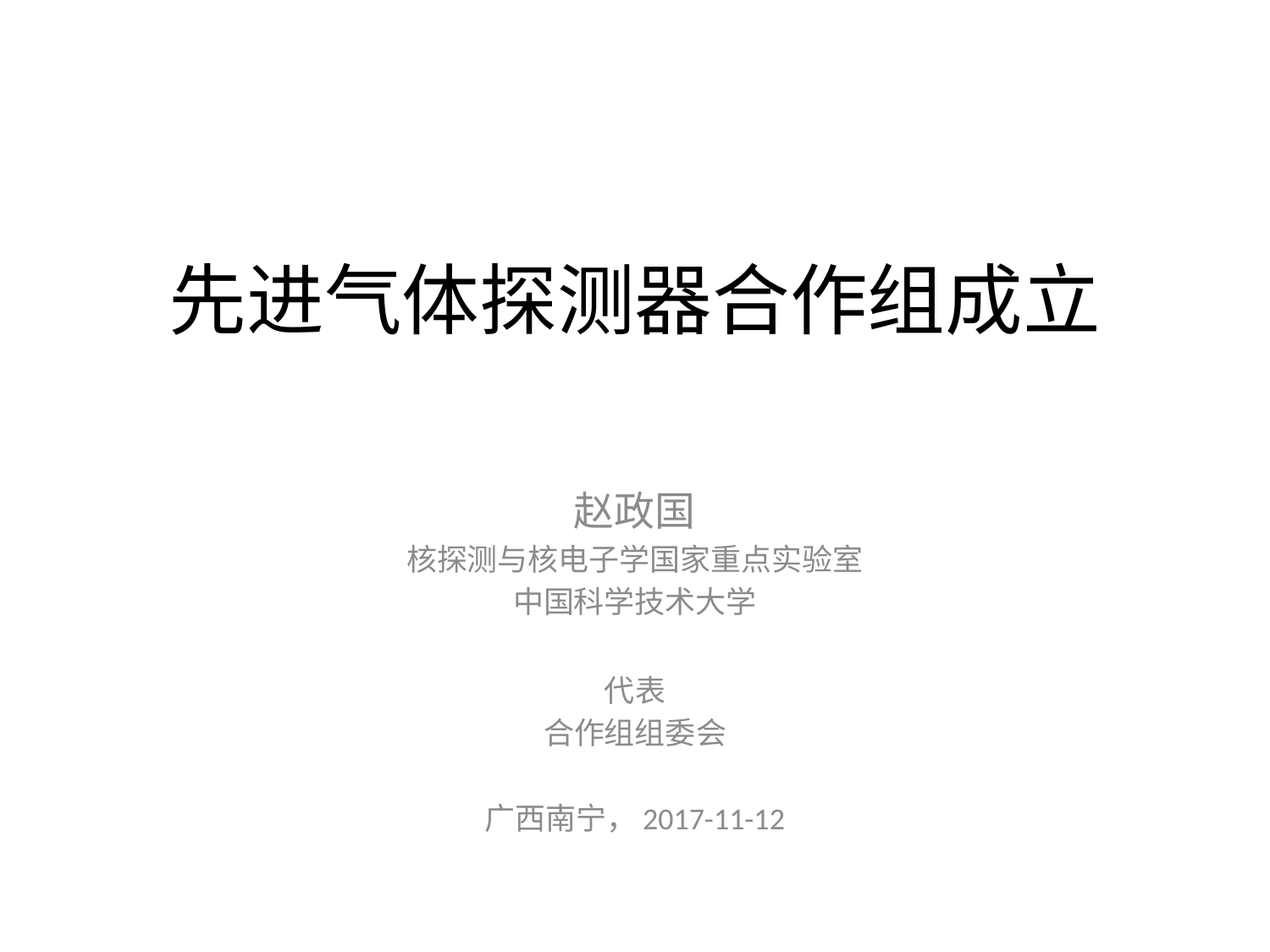

# 先进气体探测器合作组成立
赵政国
核探测与核电子学国家重点实验室
中国科学技术大学

代表
合作组组委会

广西南宁，2017-11-12
1